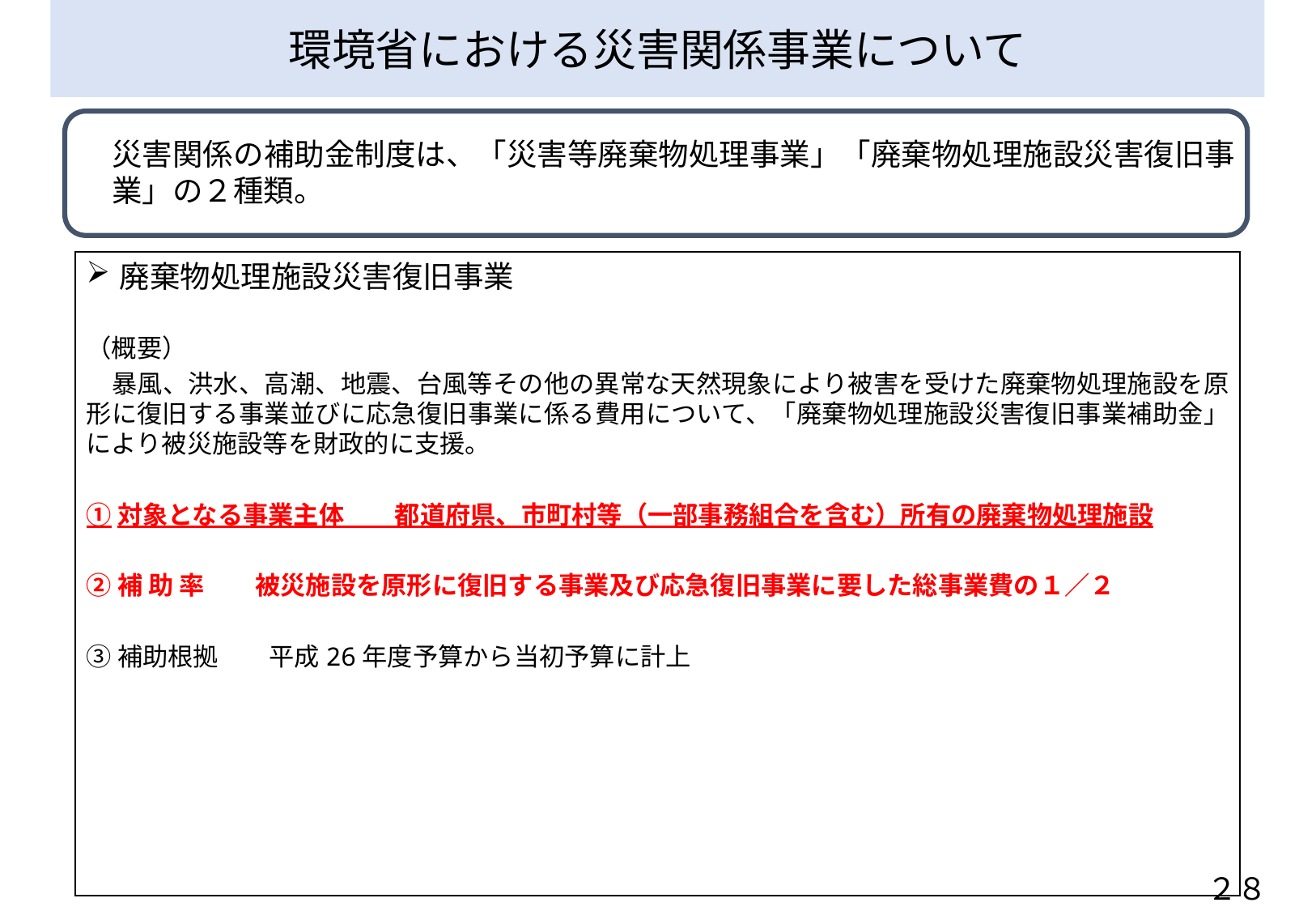

環境省における災害関係事業について

災害関係の補助金制度は、「災害等廃棄物処理事業」「廃棄物処理施設災害復旧事業」の２種類。
廃棄物処理施設災害復旧事業

（概要）
　暴風、洪水、高潮、地震、台風等その他の異常な天然現象により被害を受けた廃棄物処理施設を原形に復旧する事業並びに応急復旧事業に係る費用について、「廃棄物処理施設災害復旧事業補助金」により被災施設等を財政的に支援。

①対象となる事業主体　　都道府県、市町村等（一部事務組合を含む）所有の廃棄物処理施設

②補 助 率　　被災施設を原形に復旧する事業及び応急復旧事業に要した総事業費の１／２

③補助根拠　　平成26年度予算から当初予算に計上

２８